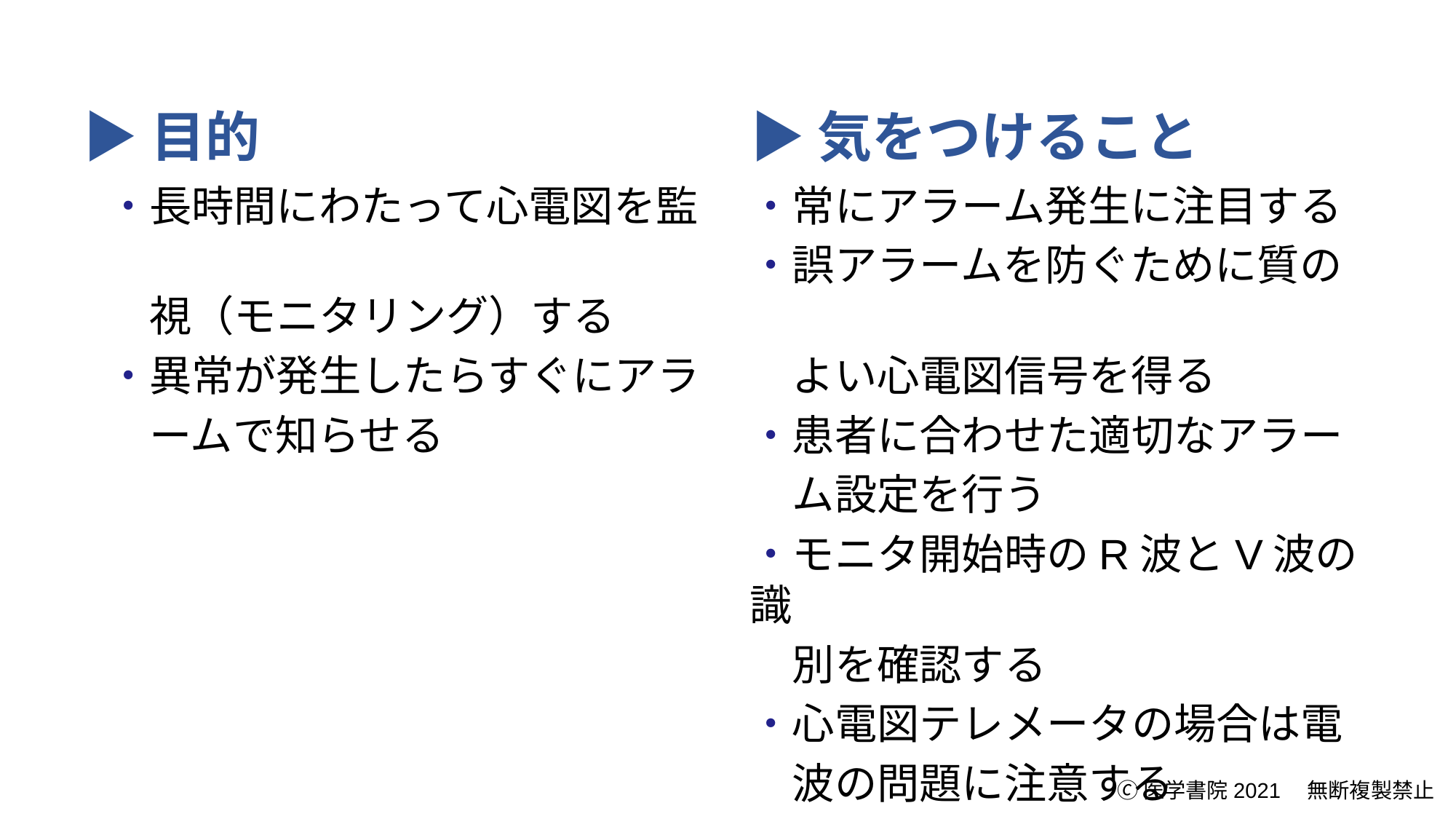

▶目的
▶気をつけること
・長時間にわたって心電図を監
　視（モニタリング）する
・異常が発生したらすぐにアラ
　ームで知らせる

・常にアラーム発生に注目する
・誤アラームを防ぐために質の
　よい心電図信号を得る
・患者に合わせた適切なアラー
　ム設定を行う
・モニタ開始時のR波とV波の識
　別を確認する
・心電図テレメータの場合は電
　波の問題に注意する

🄫医学書院2021　無断複製禁止